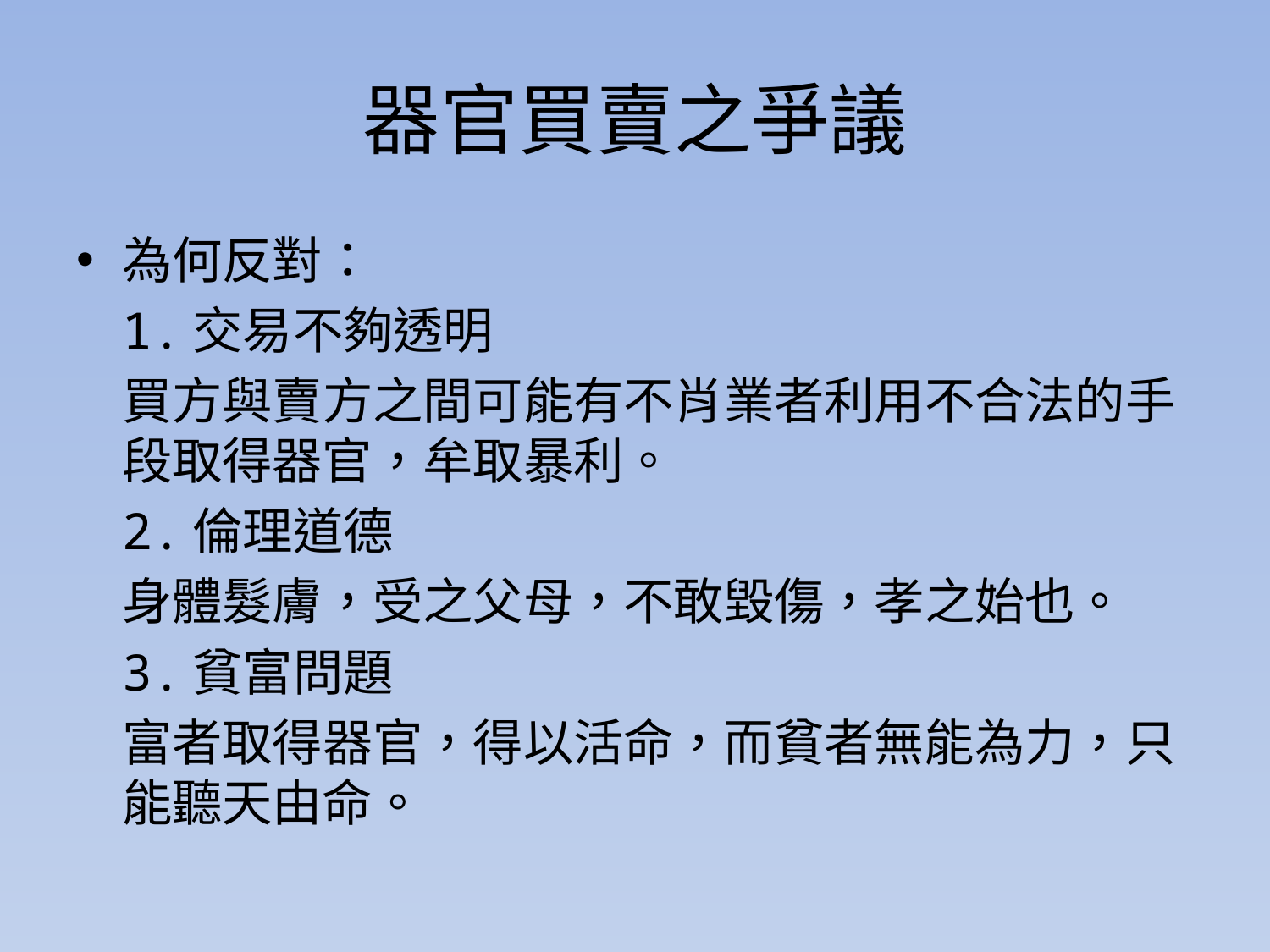

# 器官買賣之爭議
為何反對：
	1.交易不夠透明
		買方與賣方之間可能有不肖業者利用不合法的手段取得器官，牟取暴利。
	2.倫理道德
		身體髮膚，受之父母，不敢毀傷，孝之始也。
	3.貧富問題
		富者取得器官，得以活命，而貧者無能為力，只能聽天由命。